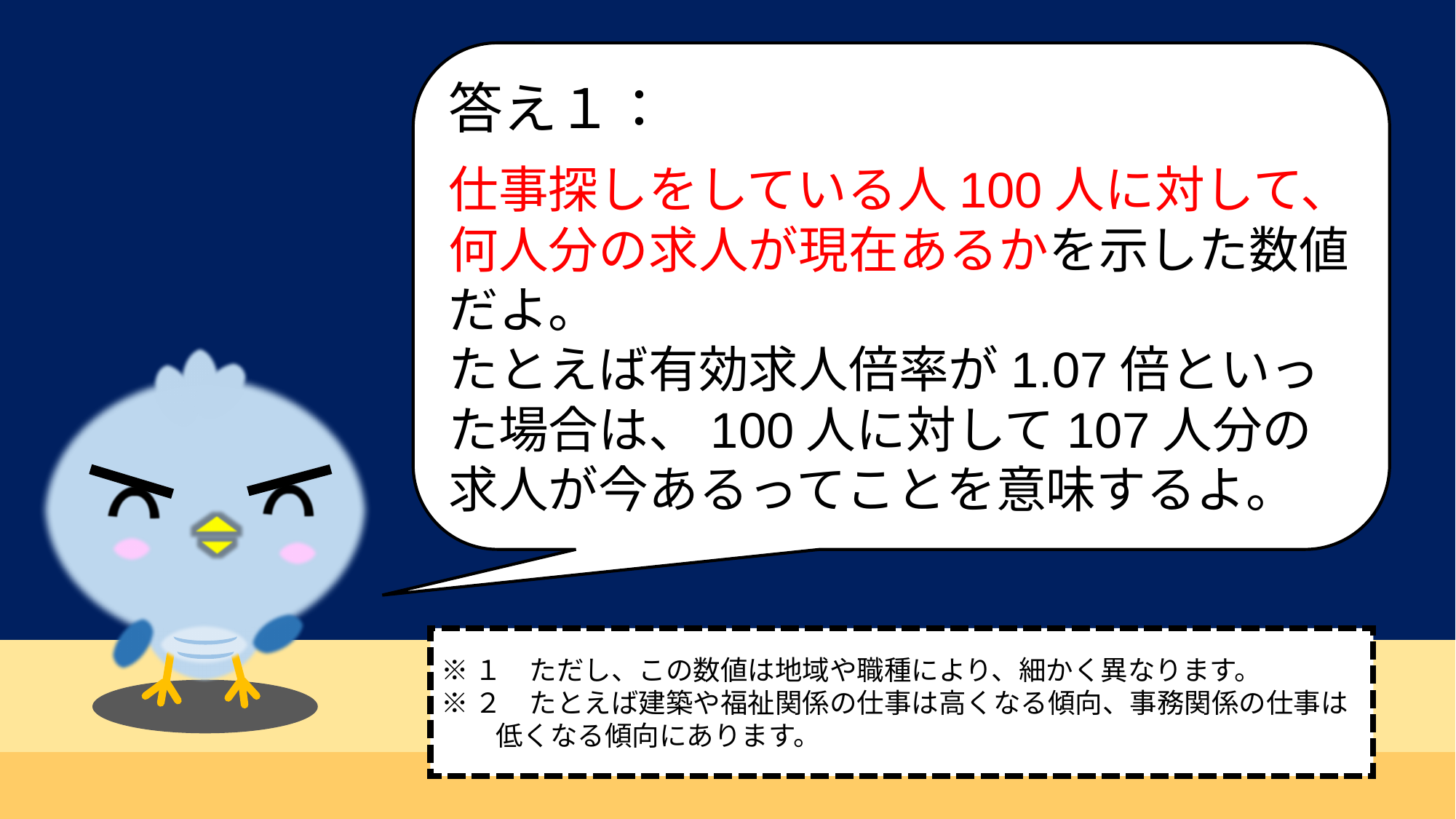

答え１：

仕事探しをしている人100人に対して、何人分の求人が現在あるかを示した数値だよ。
たとえば有効求人倍率が1.07倍といった場合は、100人に対して107人分の求人が今あるってことを意味するよ。

※１　ただし、この数値は地域や職種により、細かく異なります。
※２　たとえば建築や福祉関係の仕事は高くなる傾向、事務関係の仕事は
　　低くなる傾向にあります。